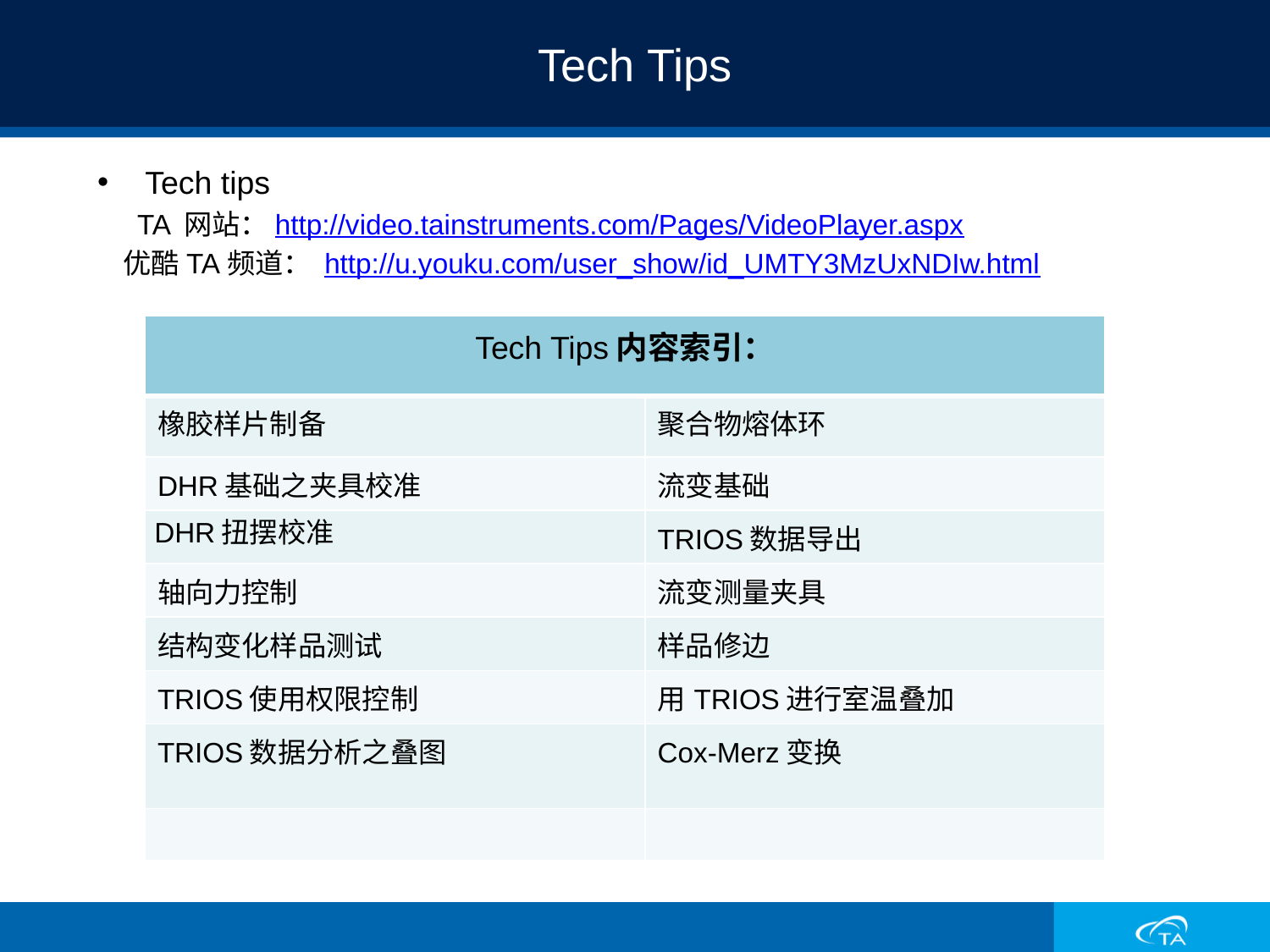

# Tech Tips
Tech tips
TA 网站：http://video.tainstruments.com/Pages/VideoPlayer.aspx
   优酷TA频道： http://u.youku.com/user_show/id_UMTY3MzUxNDIw.html

| Tech Tips内容索引： |  |
| --- | --- |
| 橡胶样片制备 | 聚合物熔体环 |
| DHR基础之夹具校准 | 流变基础 |
| DHR扭摆校准 | TRIOS数据导出 |
| 轴向力控制 | 流变测量夹具 |
| 结构变化样品测试 | 样品修边 |
| TRIOS使用权限控制 | 用TRIOS进行室温叠加 |
| TRIOS数据分析之叠图 | Cox-Merz变换 |
|  |  |